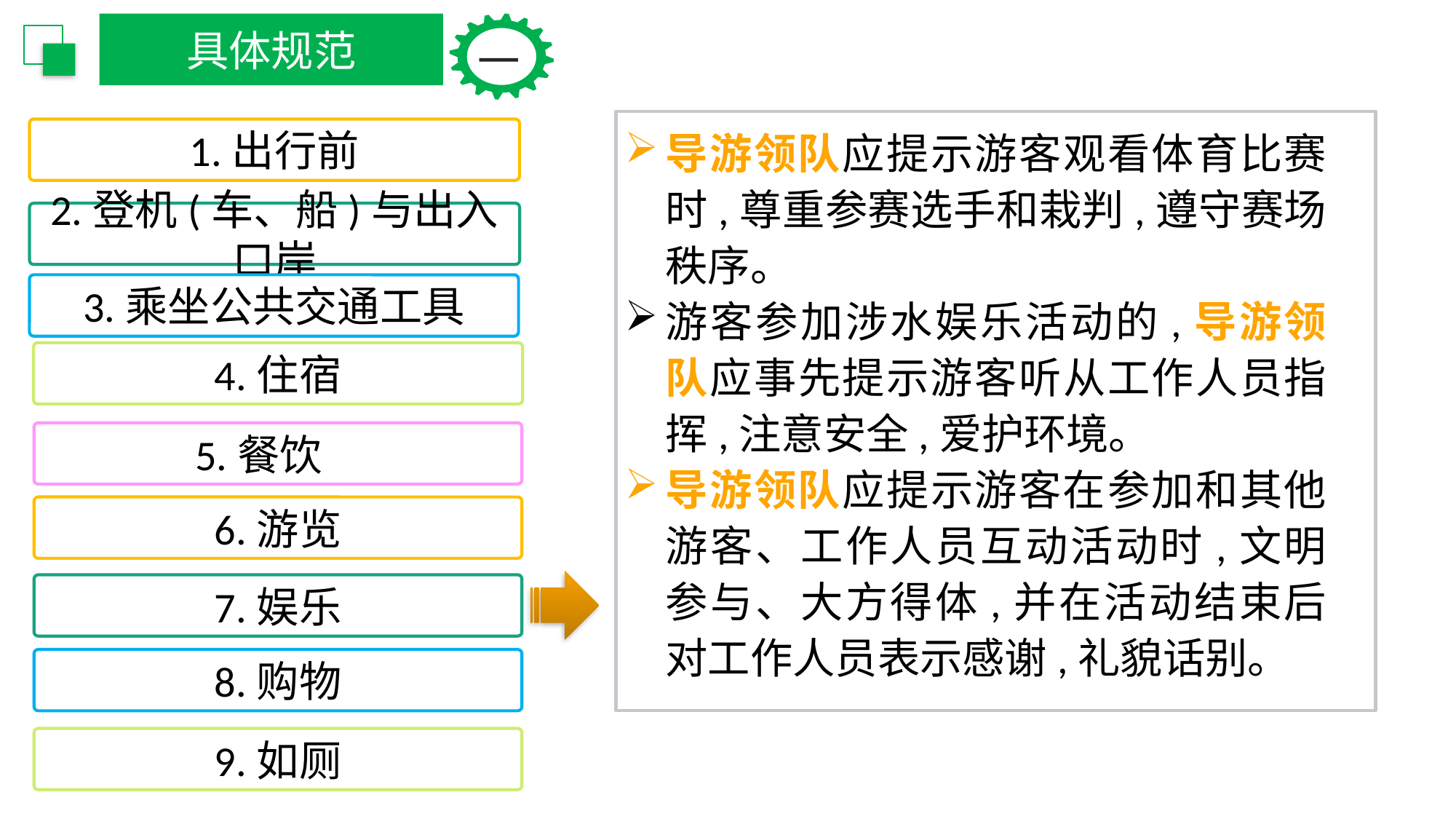

具体规范

一

1.出行前
导游领队应提示游客观看体育比赛时,尊重参赛选手和栽判,遵守赛场秩序。
游客参加涉水娱乐活动的,导游领队应事先提示游客听从工作人员指挥,注意安全,爱护环境。
导游领队应提示游客在参加和其他游客、工作人员互动活动时,文明参与、大方得体,并在活动结束后对工作人员表示感谢,礼貌话别。
2.登机(车、船)与出入口岸
3.乘坐公共交通工具
4.住宿
5.餐饮
6.游览

7.娱乐
8.购物
9.如厕